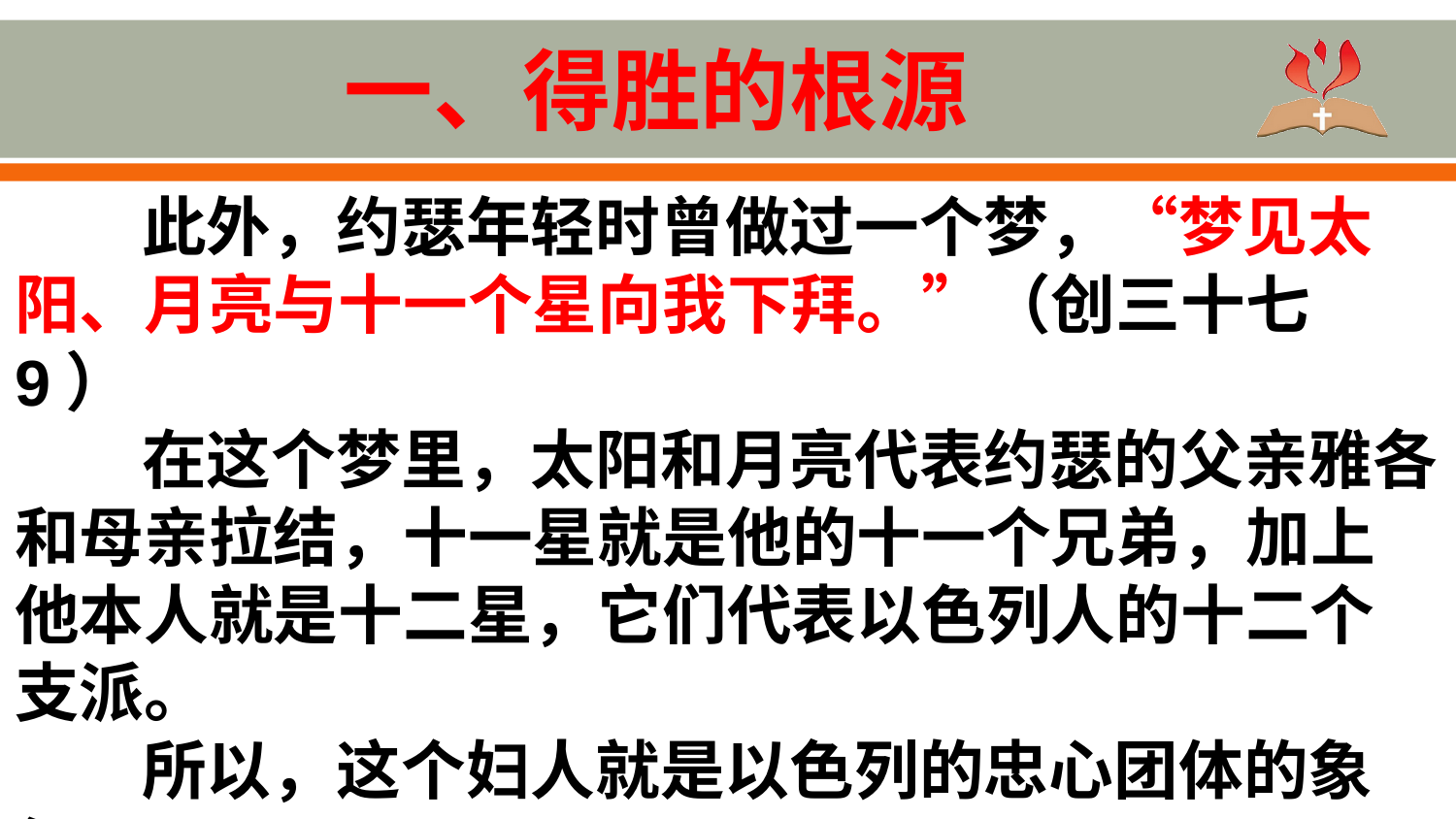

# 一、得胜的根源
此外，约瑟年轻时曾做过一个梦，“梦见太阳、月亮与十一个星向我下拜。”（创三十七9）
在这个梦里，太阳和月亮代表约瑟的父亲雅各和母亲拉结，十一星就是他的十一个兄弟，加上他本人就是十二星，它们代表以色列人的十二个支派。
所以，这个妇人就是以色列的忠心团体的象征。

11